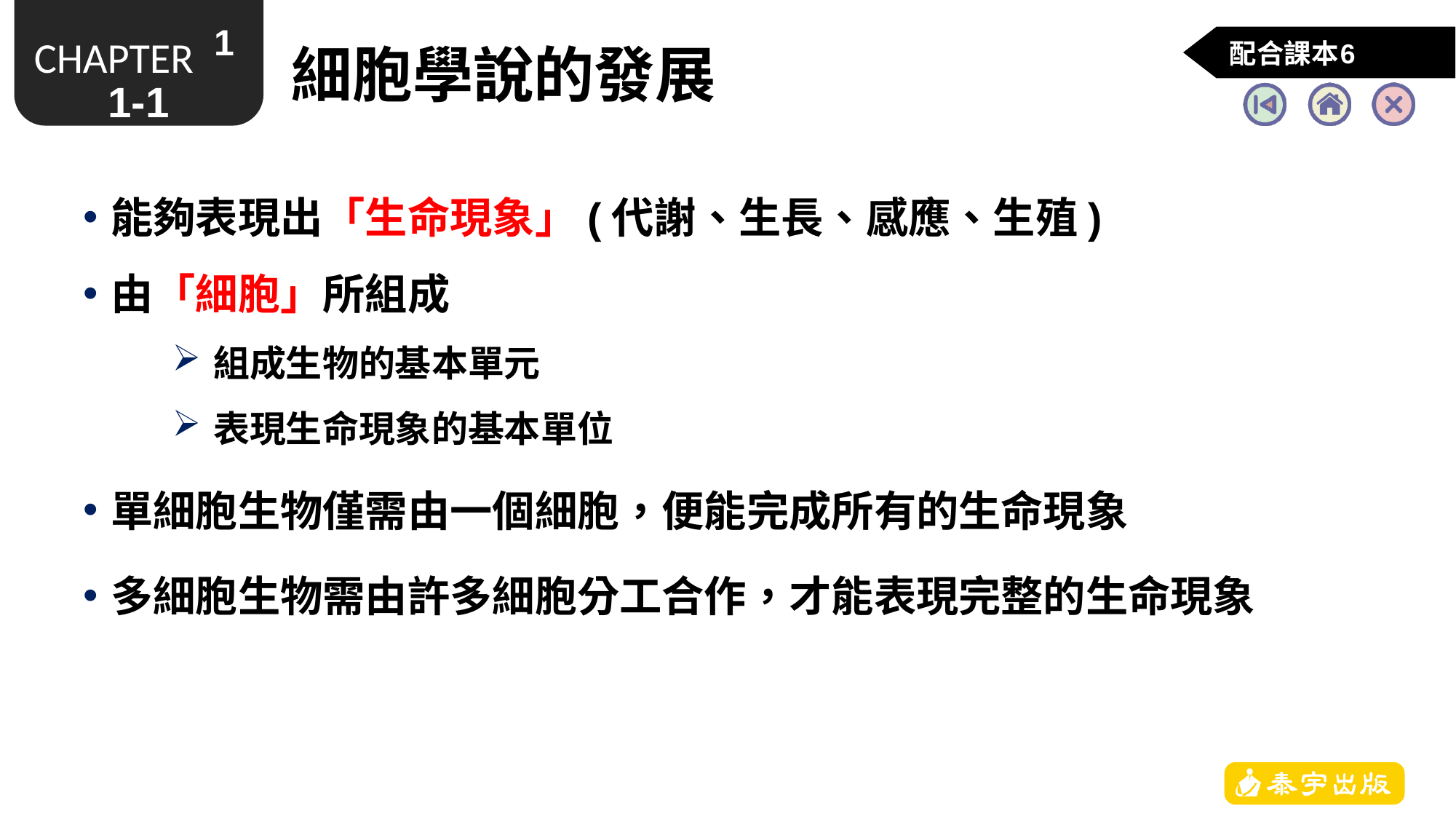

1
# 細胞學說的發展
6
1-1
能夠表現出「生命現象」(代謝、生長、感應、生殖)
由「細胞」所組成
組成生物的基本單元
表現生命現象的基本單位
單細胞生物僅需由一個細胞，便能完成所有的生命現象
多細胞生物需由許多細胞分工合作，才能表現完整的生命現象